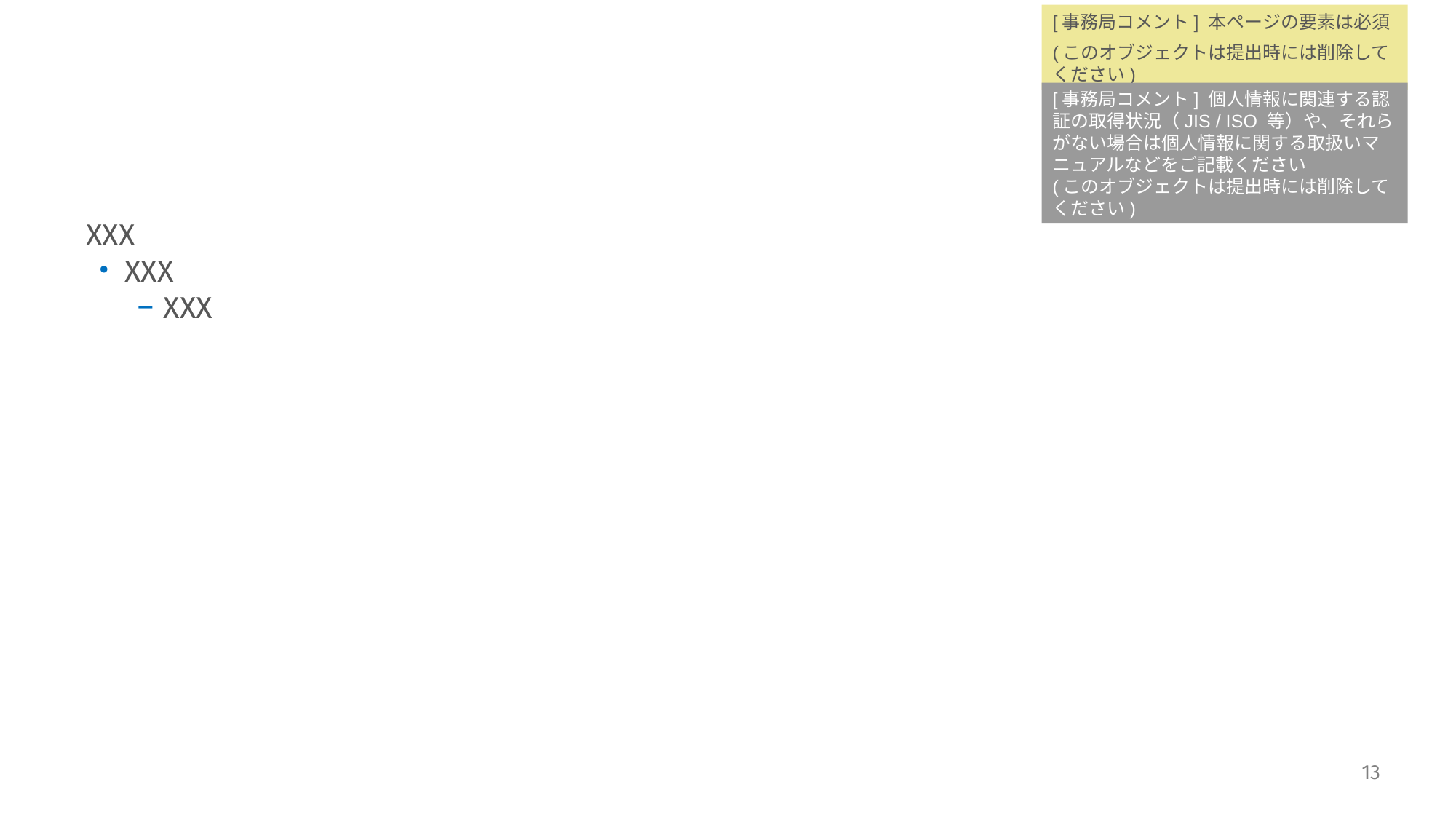

[事務局コメント] 本ページの要素は必須
(このオブジェクトは提出時には削除してください)
# 8.個人情報の取扱い方法
[事務局コメント] 個人情報に関連する認証の取得状況（JIS / ISO 等）や、それらがない場合は個人情報に関する取扱いマニュアルなどをご記載ください
(このオブジェクトは提出時には削除してください)
XXX
XXX
XXX